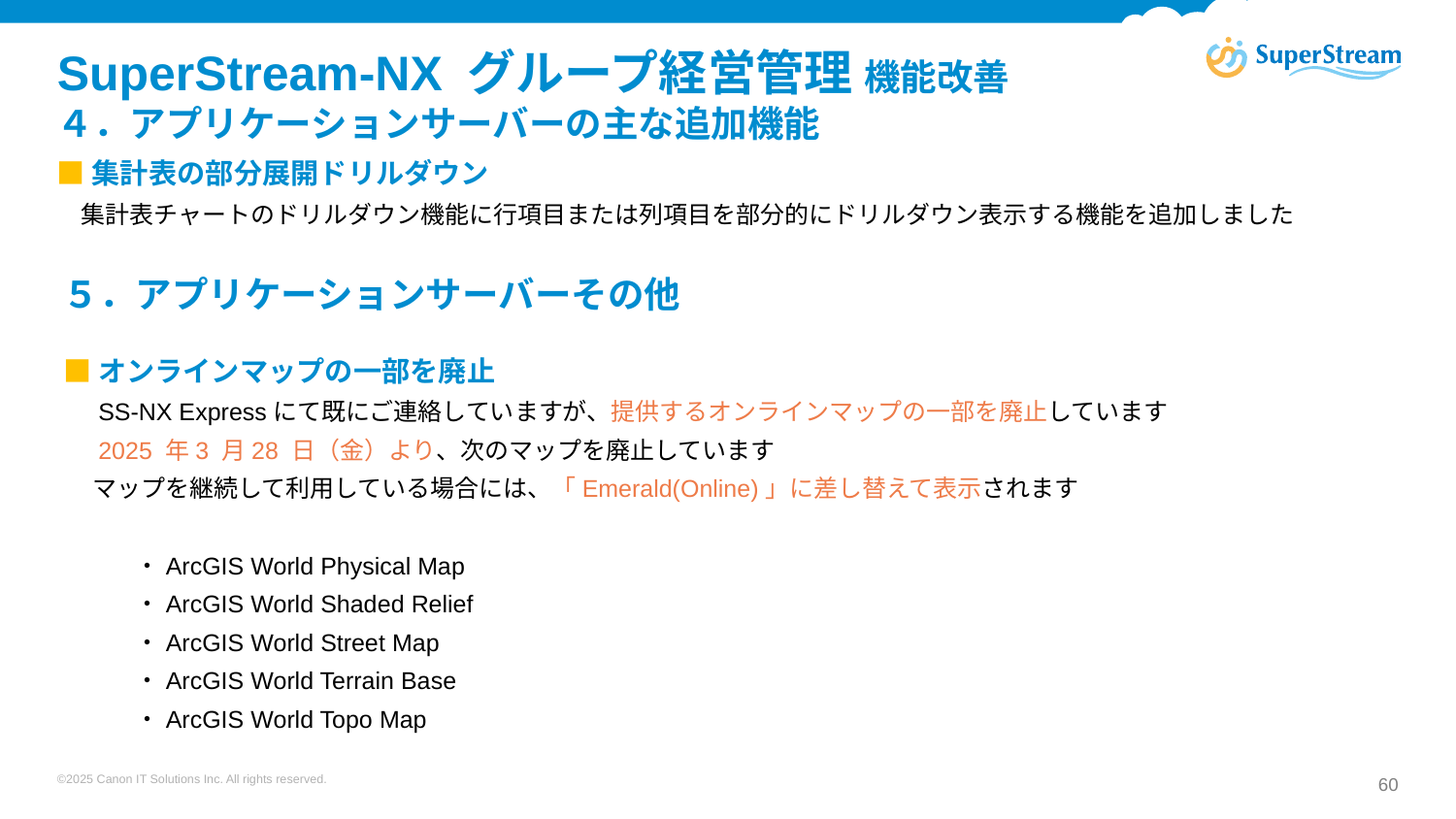

# SuperStream-NX グループ経営管理 機能改善 ４．アプリケーションサーバーの主な追加機能
■集計表の部分展開ドリルダウン
　集計表チャートのドリルダウン機能に行項目または列項目を部分的にドリルダウン表示する機能を追加しました
５．アプリケーションサーバーその他
■オンラインマップの一部を廃止
　 SS-NX Expressにて既にご連絡していますが、提供するオンラインマップの一部を廃止しています
　 2025 年3 月28 日（金）より、次のマップを廃止しています
　 マップを継続して利用している場合には、「Emerald(Online)」に差し替えて表示されます

　　　・ArcGIS World Physical Map
　　　・ArcGIS World Shaded Relief
　　　・ArcGIS World Street Map
　　　・ArcGIS World Terrain Base
　　　・ArcGIS World Topo Map

©2025 Canon IT Solutions Inc. All rights reserved.
60